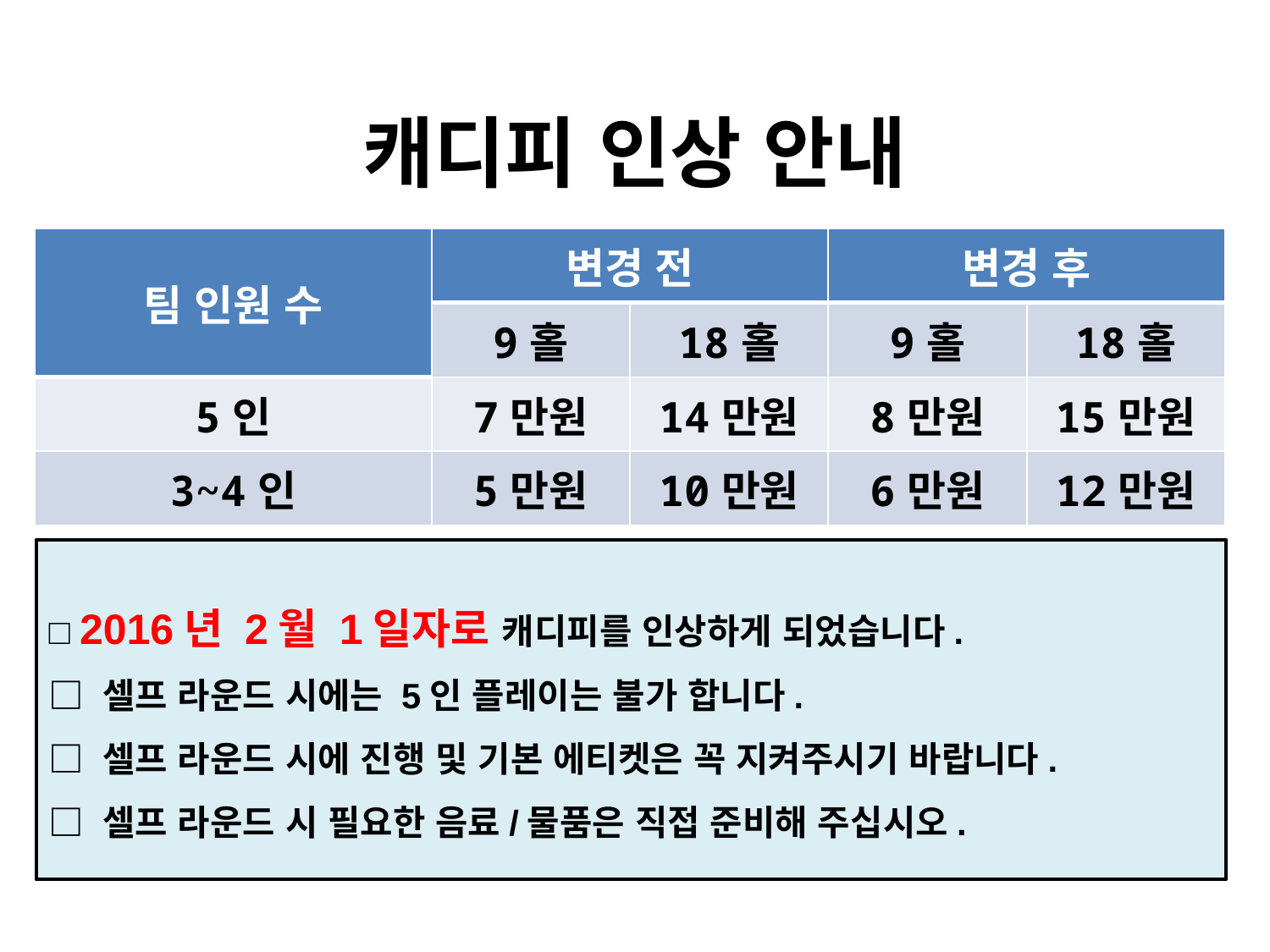

# 캐디피 인상 안내
| 팀 인원 수 | 변경 전 |  | 변경 후 |  |
| --- | --- | --- | --- | --- |
|  | 9홀 | 18홀 | 9홀 | 18홀 |
| 5인 | 7만원 | 14만원 | 8만원 | 15만원 |
| 3~4인 | 5만원 | 10만원 | 6만원 | 12만원 |

□ 2016년 2월 1일자로 캐디피를 인상하게 되었습니다.
□ 셀프 라운드 시에는 5인 플레이는 불가 합니다.
□ 셀프 라운드 시에 진행 및 기본 에티켓은 꼭 지켜주시기 바랍니다.
□ 셀프 라운드 시 필요한 음료/물품은 직접 준비해 주십시오.